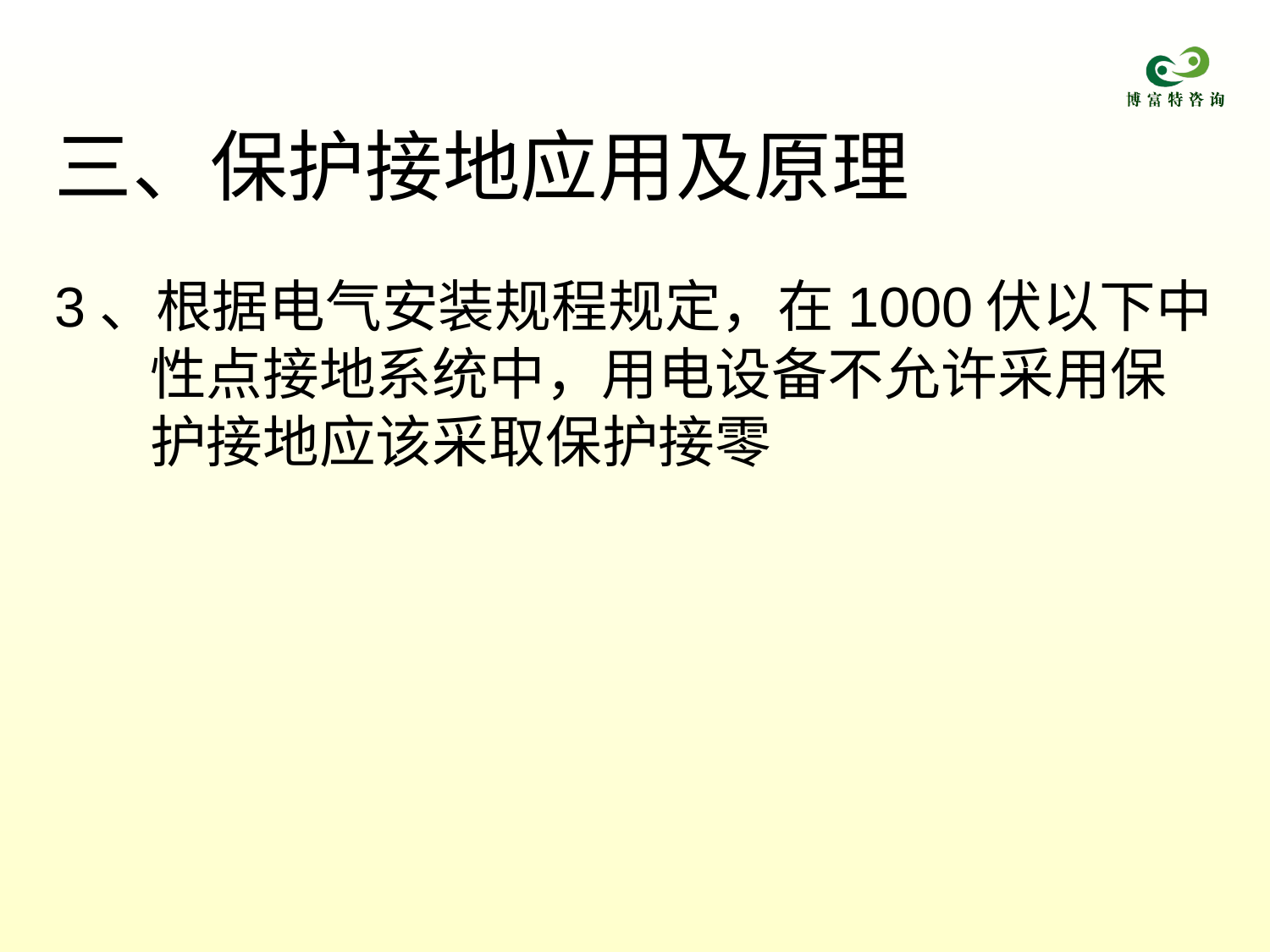

# 三、保护接地应用及原理
3、根据电气安装规程规定，在1000伏以下中性点接地系统中，用电设备不允许采用保护接地应该采取保护接零
65